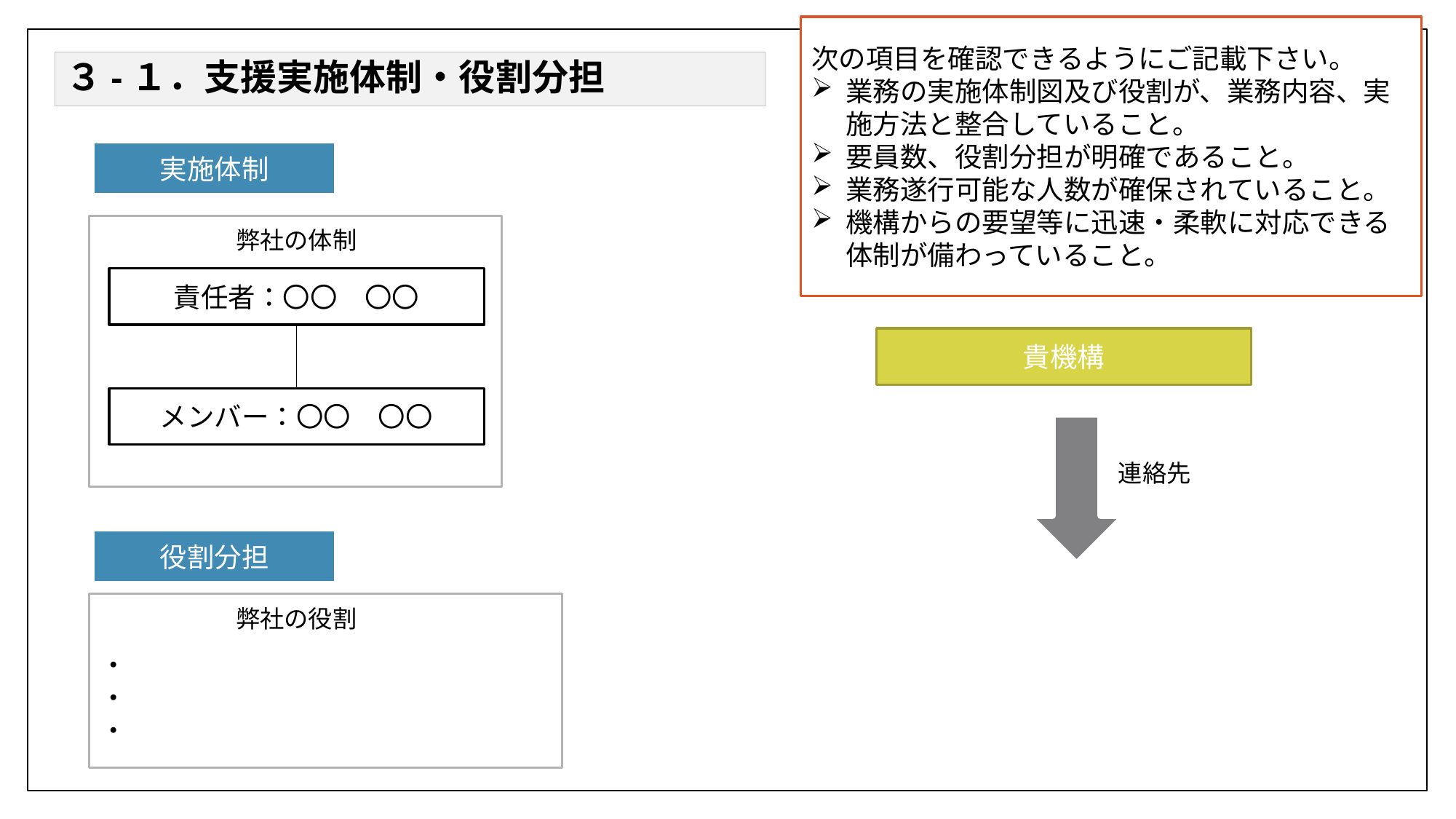

次の項目を確認できるようにご記載下さい。
業務の実施体制図及び役割が、業務内容、実施方法と整合していること。
要員数、役割分担が明確であること。
業務遂行可能な人数が確保されていること。
機構からの要望等に迅速・柔軟に対応できる体制が備わっていること。
# ３-１．支援実施体制・役割分担
実施体制

弊社の体制
責任者：〇〇　〇〇
貴機構
メンバー：〇〇　〇〇

連絡先
役割分担

・
・
・
弊社の役割